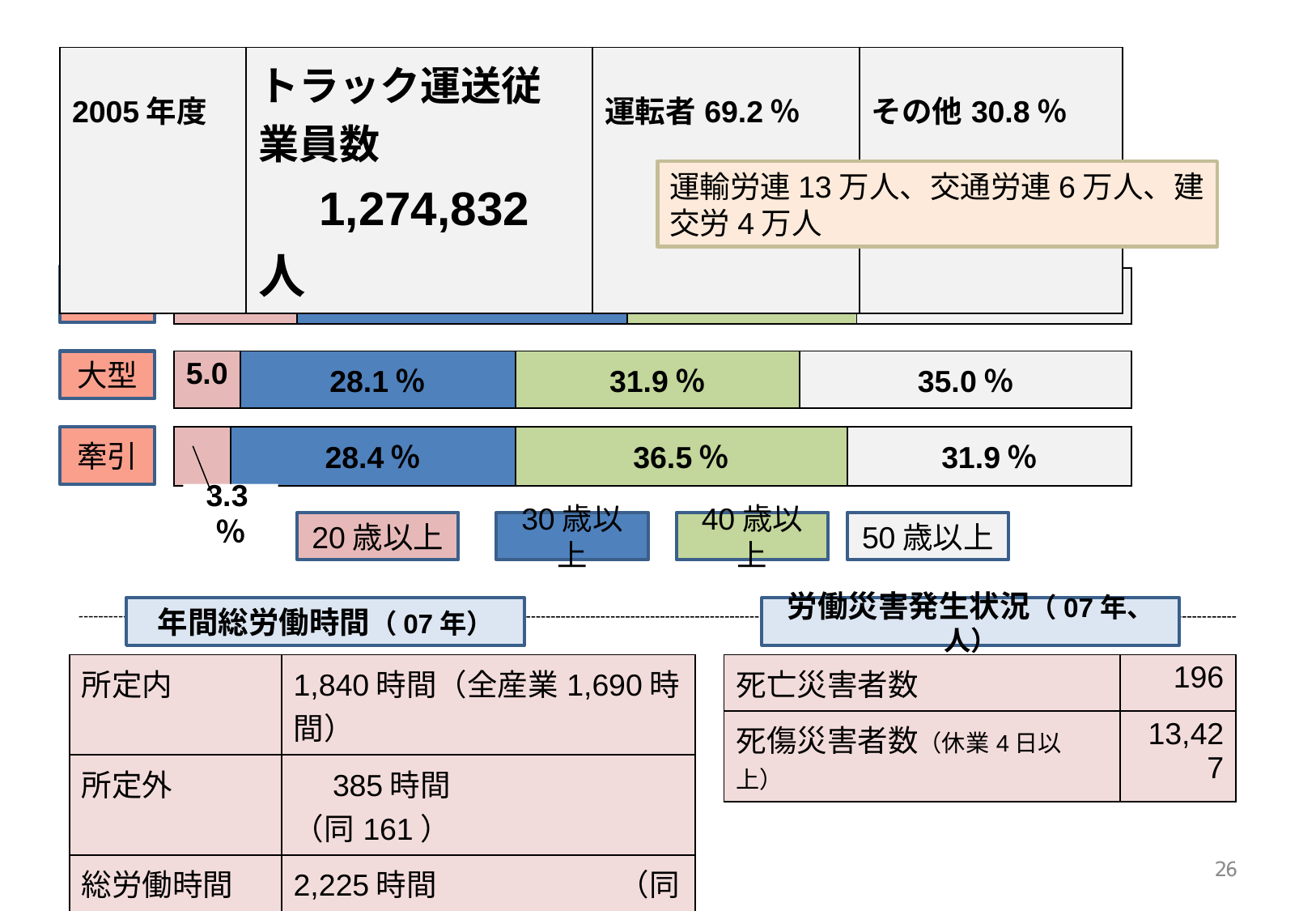

#
| 2005年度 | トラック運送従業員数 　1,274,832人 | 運転者69.2％ | その他30.8％ |
| --- | --- | --- | --- |
運輸労連13万人、交通労連6万人、建交労4万人
普通
| 12.3％ | 33.3％ | 25.4％ | 28.7％ |
| --- | --- | --- | --- |
| 5.0 | 28.1％ | 31.9％ | 35.0％ |
| --- | --- | --- | --- |
大型
|  | 28.4％ | 36.5％ | 31.9％ |
| --- | --- | --- | --- |
牽引
3.3％
20歳以上
30歳以上
40歳以上
50歳以上
年間総労働時間（07年）
労働災害発生状況（07年、人）
| 死亡災害者数 | 196 |
| --- | --- |
| 死傷災害者数（休業4日以上） | 13,427 |
| 所定内 | 1,840時間（全産業1,690時間） |
| --- | --- |
| 所定外 | 385時間　　　　　　　（同161） |
| 総労働時間 | 2,225時間　　　　　　（同1,850） |
26